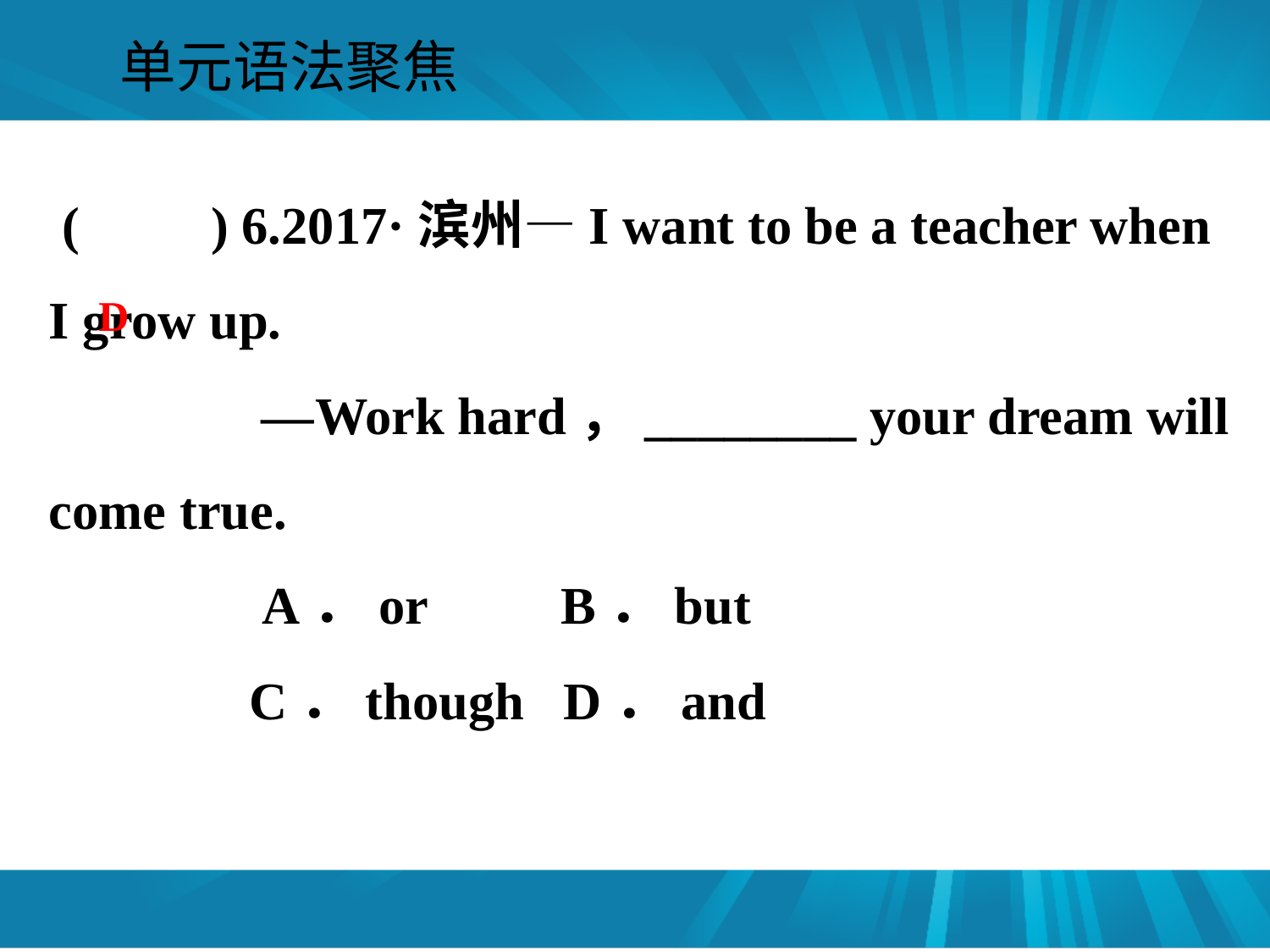

#
单元语法聚焦
 (　　) 6.2017·滨州—I want to be a teacher when I grow up.
                —Work hard，________ your dream will come true.
                A．or          B．but
               C．though   D．and
D